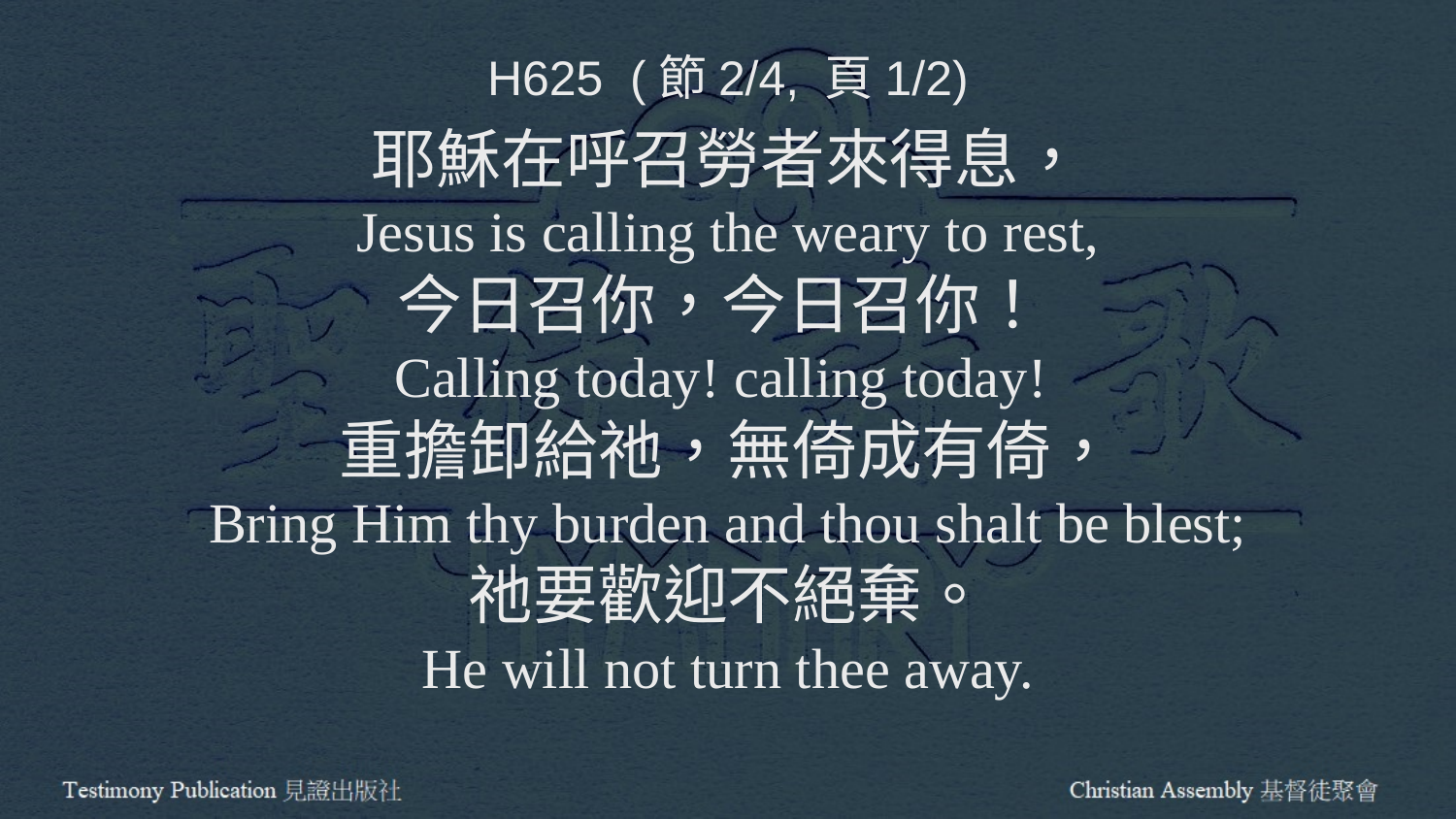

H625  (節2/4, 頁1/2)
耶穌在呼召勞者來得息，
Jesus is calling the weary to rest,
今日召你，今日召你！
Calling today! calling today!
重擔卸給祂，無倚成有倚，
Bring Him thy burden and thou shalt be blest;
祂要歡迎不絕棄。
He will not turn thee away.